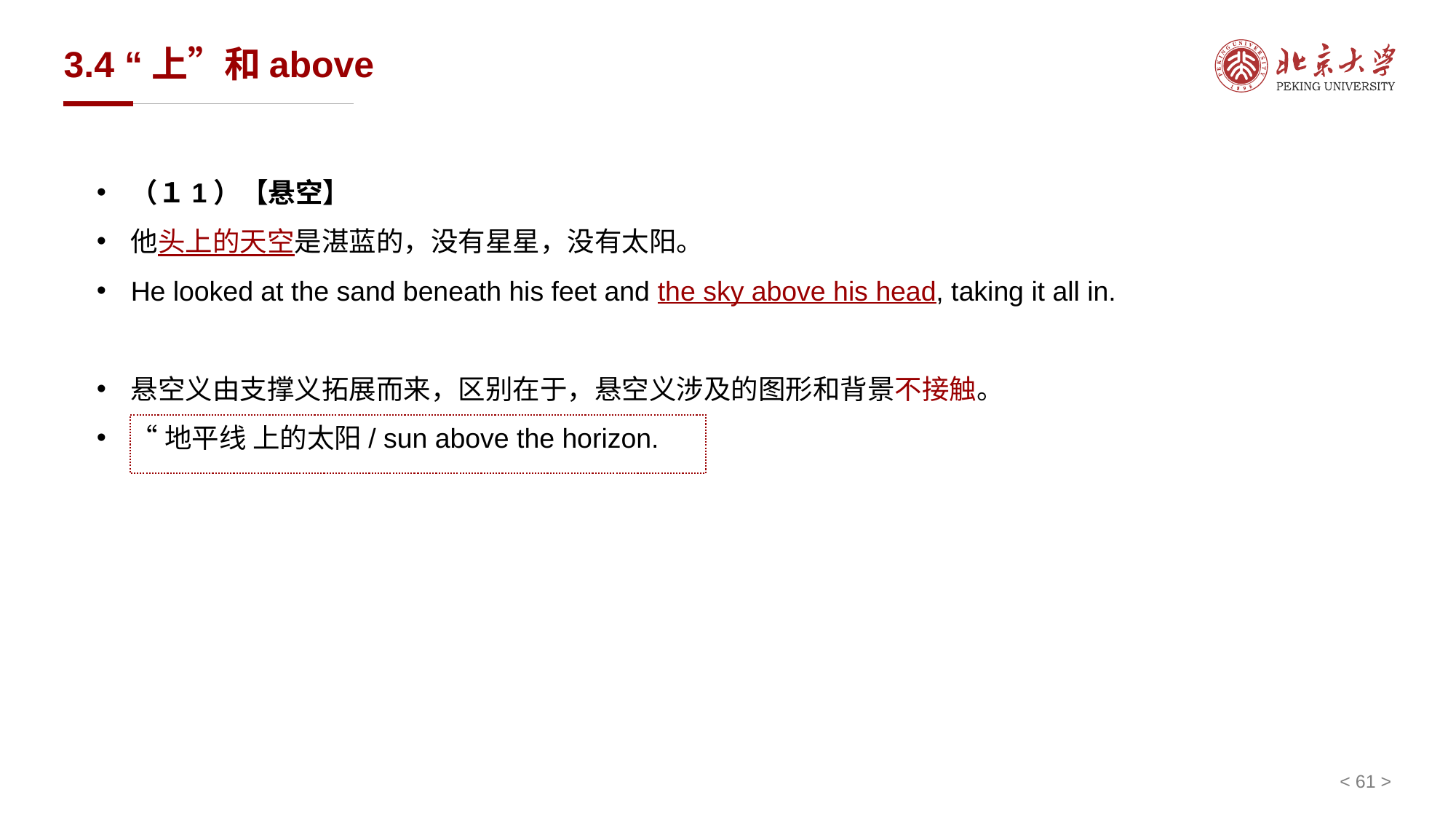

# 3.4 “上”和above

（１1）【悬空】
他头上的天空是湛蓝的，没有星星，没有太阳。
He looked at the sand beneath his feet and the sky above his head, taking it all in.

悬空义由支撑义拓展而来，区别在于，悬空义涉及的图形和背景不接触。
“地平线 上的太阳/ sun above the horizon.

< 61 >